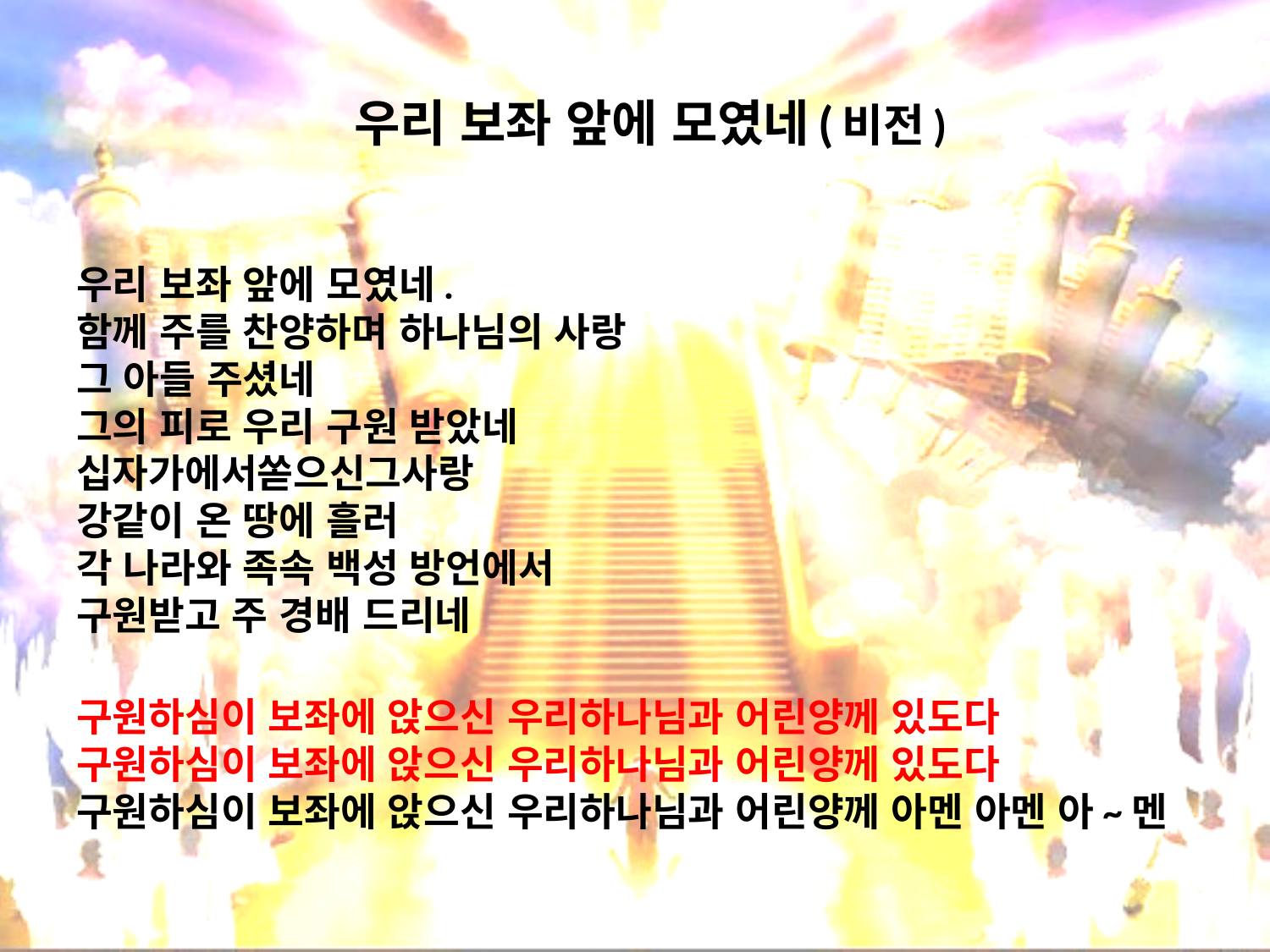

# 우리 보좌 앞에 모였네(비전)
우리 보좌 앞에 모였네.
함께 주를 찬양하며 하나님의 사랑
그 아들 주셨네
그의 피로 우리 구원 받았네
십자가에서쏟으신그사랑
강같이 온 땅에 흘러
각 나라와 족속 백성 방언에서
구원받고 주 경배 드리네
구원하심이 보좌에 앉으신 우리하나님과 어린양께 있도다
구원하심이 보좌에 앉으신 우리하나님과 어린양께 있도다            구원하심이 보좌에 앉으신 우리하나님과 어린양께 아멘 아멘 아~멘